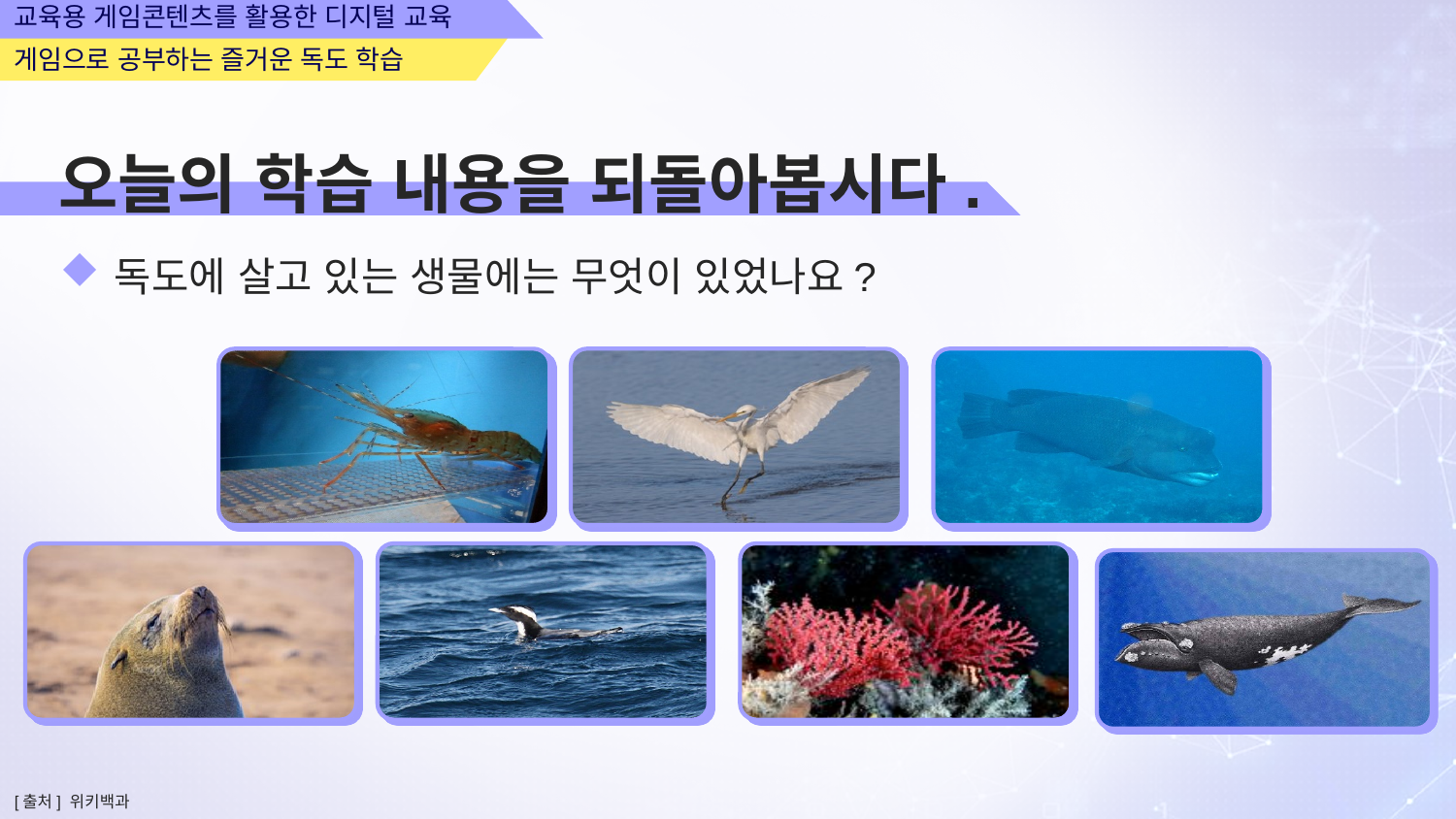

오늘의 학습 내용을 되돌아봅시다.

독도에 살고 있는 생물에는 무엇이 있었나요?

[출처] 위키백과